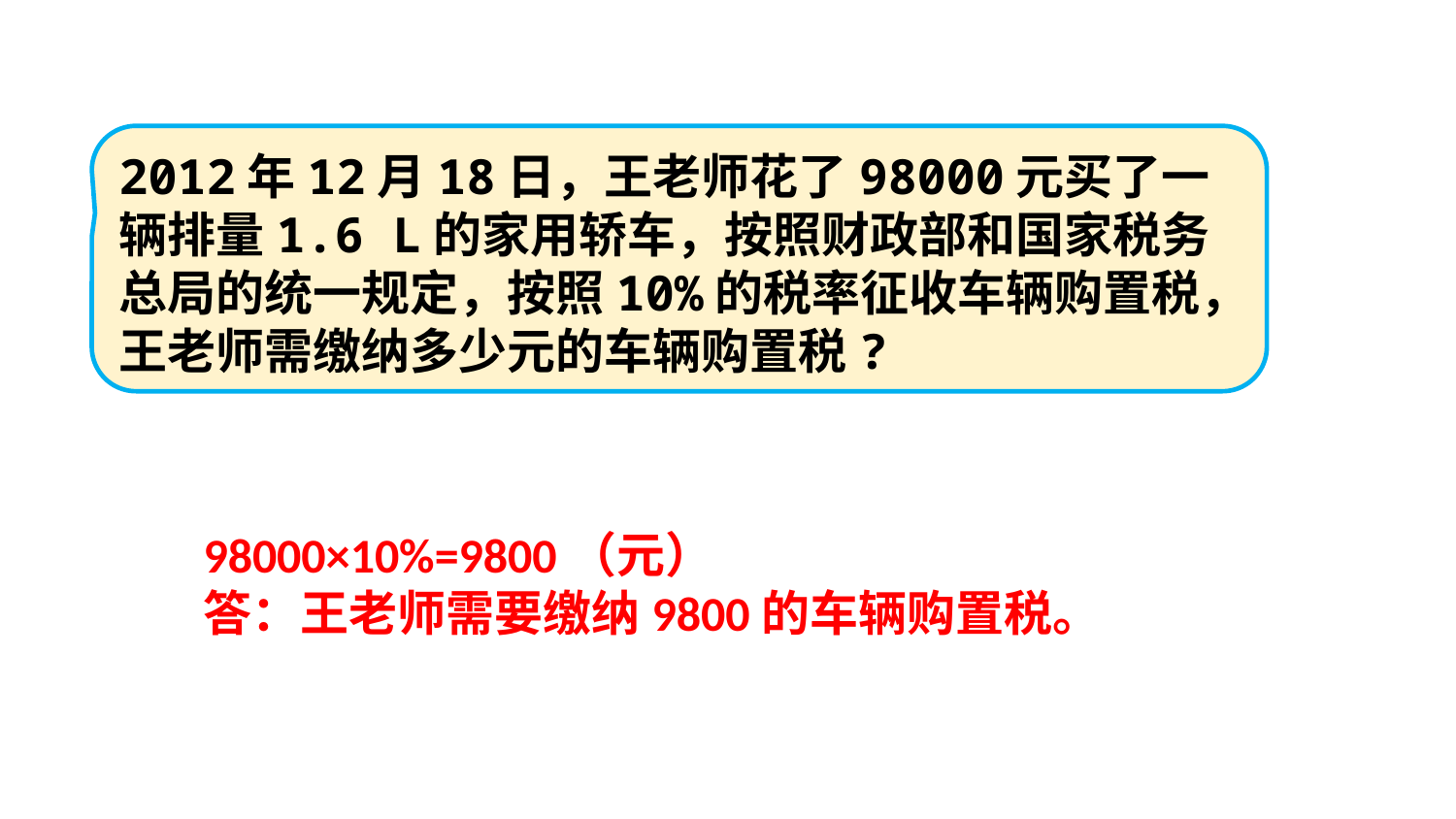

2012年12月18日，王老师花了98000元买了一辆排量1.6 L的家用轿车，按照财政部和国家税务总局的统一规定，按照10%的税率征收车辆购置税，王老师需缴纳多少元的车辆购置税?
98000×10%=9800（元）
答：王老师需要缴纳9800的车辆购置税。